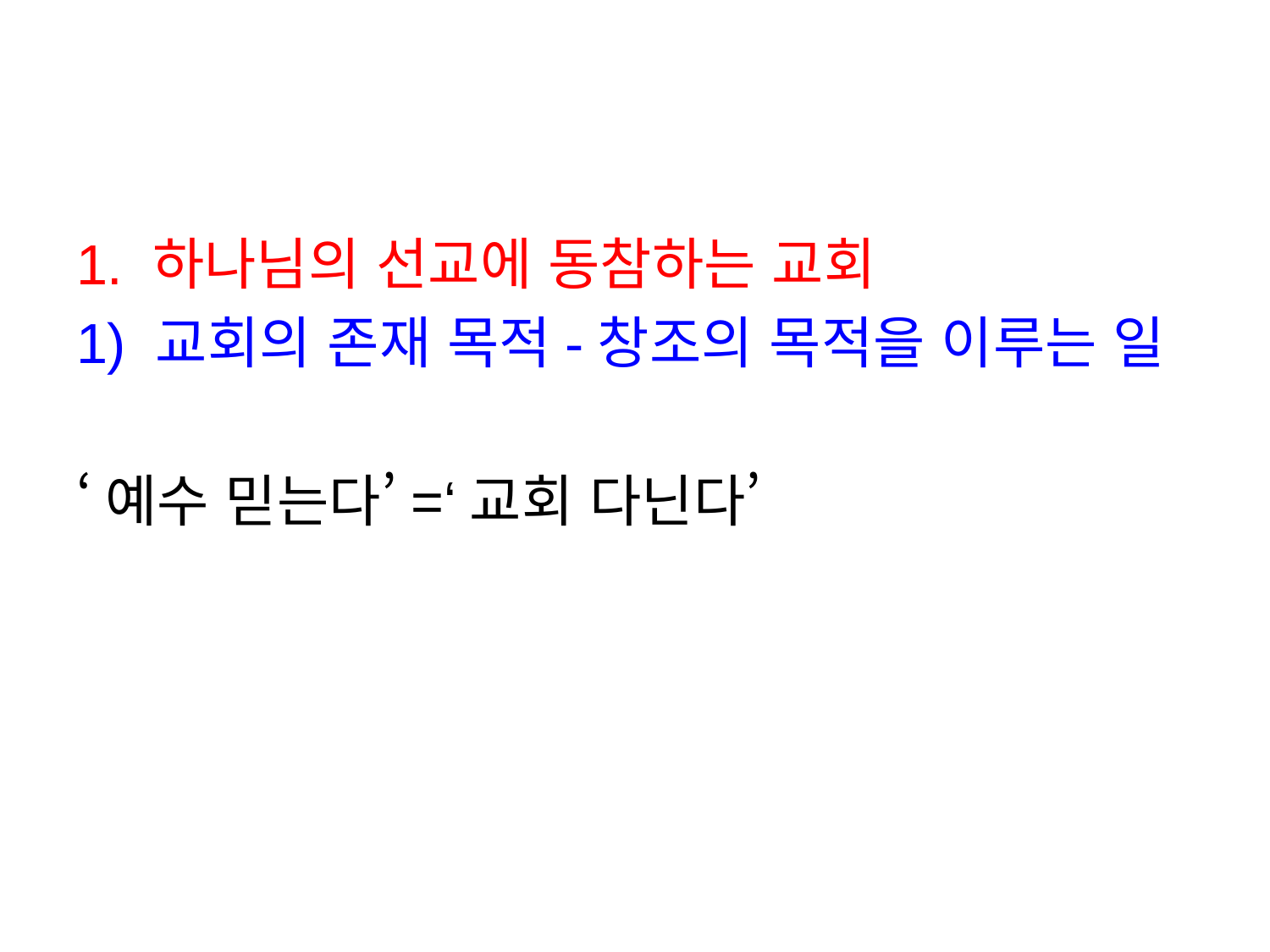

#
1. 하나님의 선교에 동참하는 교회
1) 교회의 존재 목적-창조의 목적을 이루는 일

‘예수 믿는다’=‘교회 다닌다’